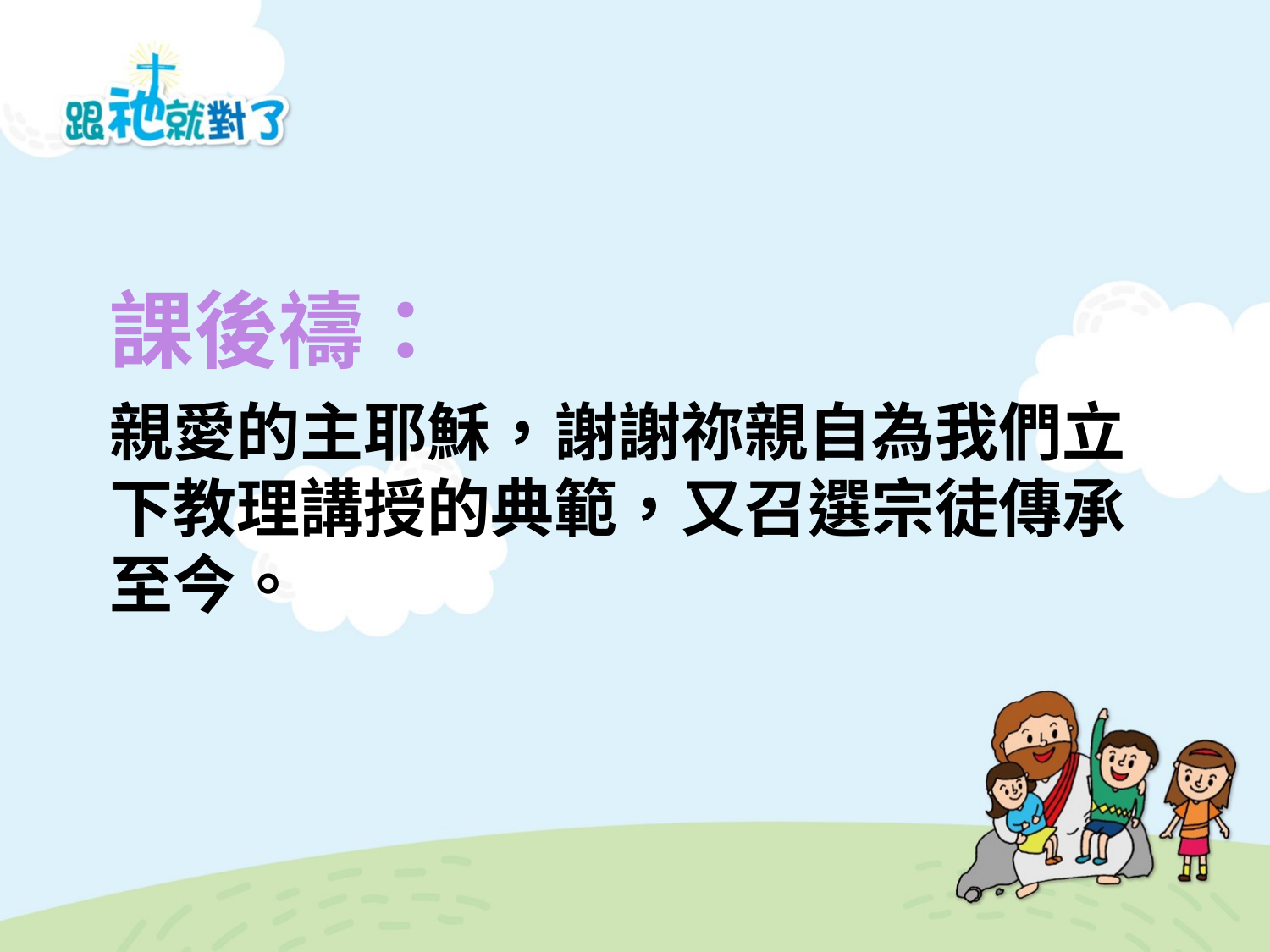

課後禱：
親愛的主耶穌，謝謝祢親自為我們立下教理講授的典範，又召選宗徒傳承至今。